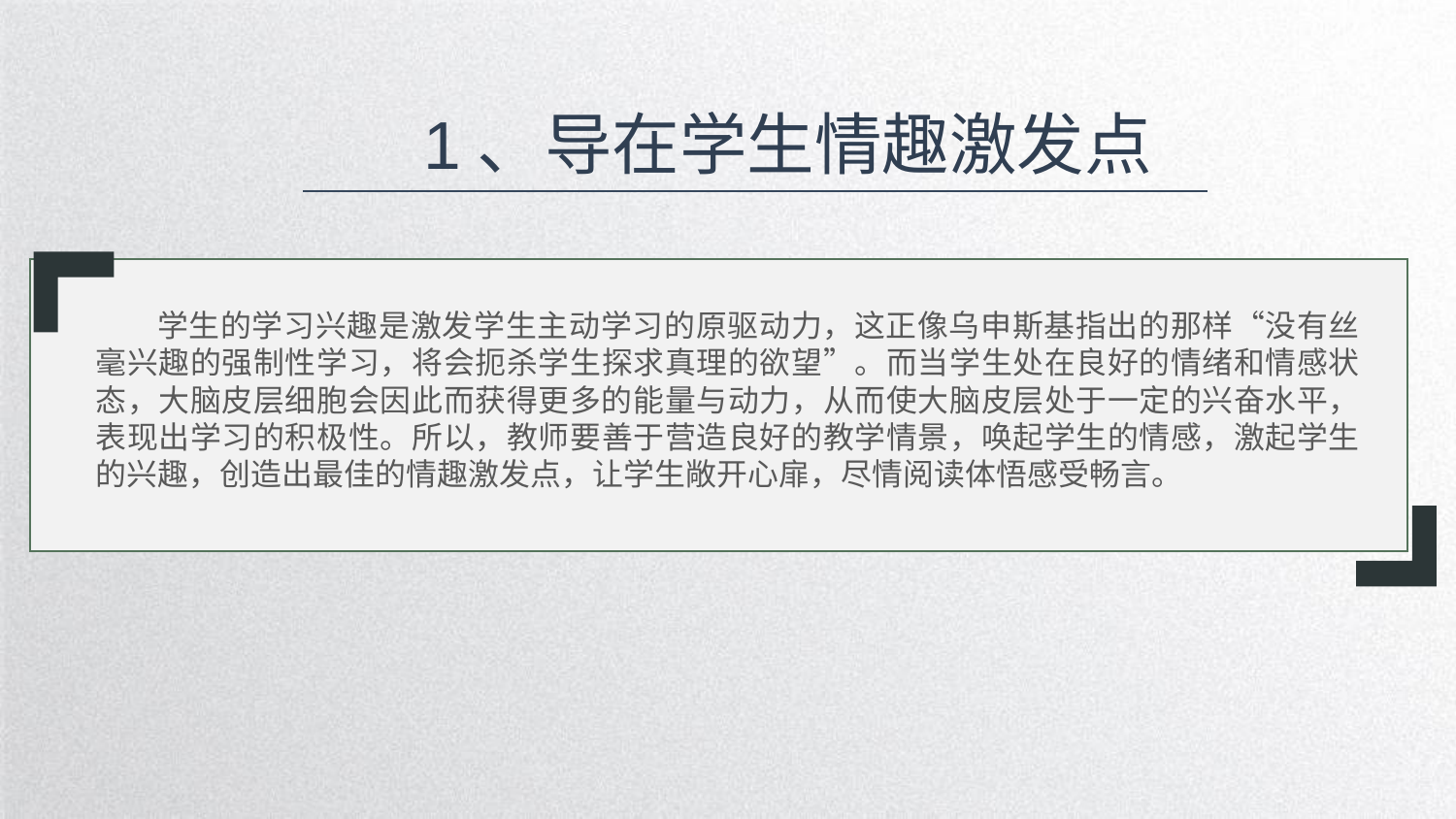

1、导在学生情趣激发点

       学生的学习兴趣是激发学生主动学习的原驱动力，这正像乌申斯基指出的那样“没有丝毫兴趣的强制性学习，将会扼杀学生探求真理的欲望”。而当学生处在良好的情绪和情感状态，大脑皮层细胞会因此而获得更多的能量与动力，从而使大脑皮层处于一定的兴奋水平，表现出学习的积极性。所以，教师要善于营造良好的教学情景，唤起学生的情感，激起学生的兴趣，创造出最佳的情趣激发点，让学生敞开心扉，尽情阅读体悟感受畅言。